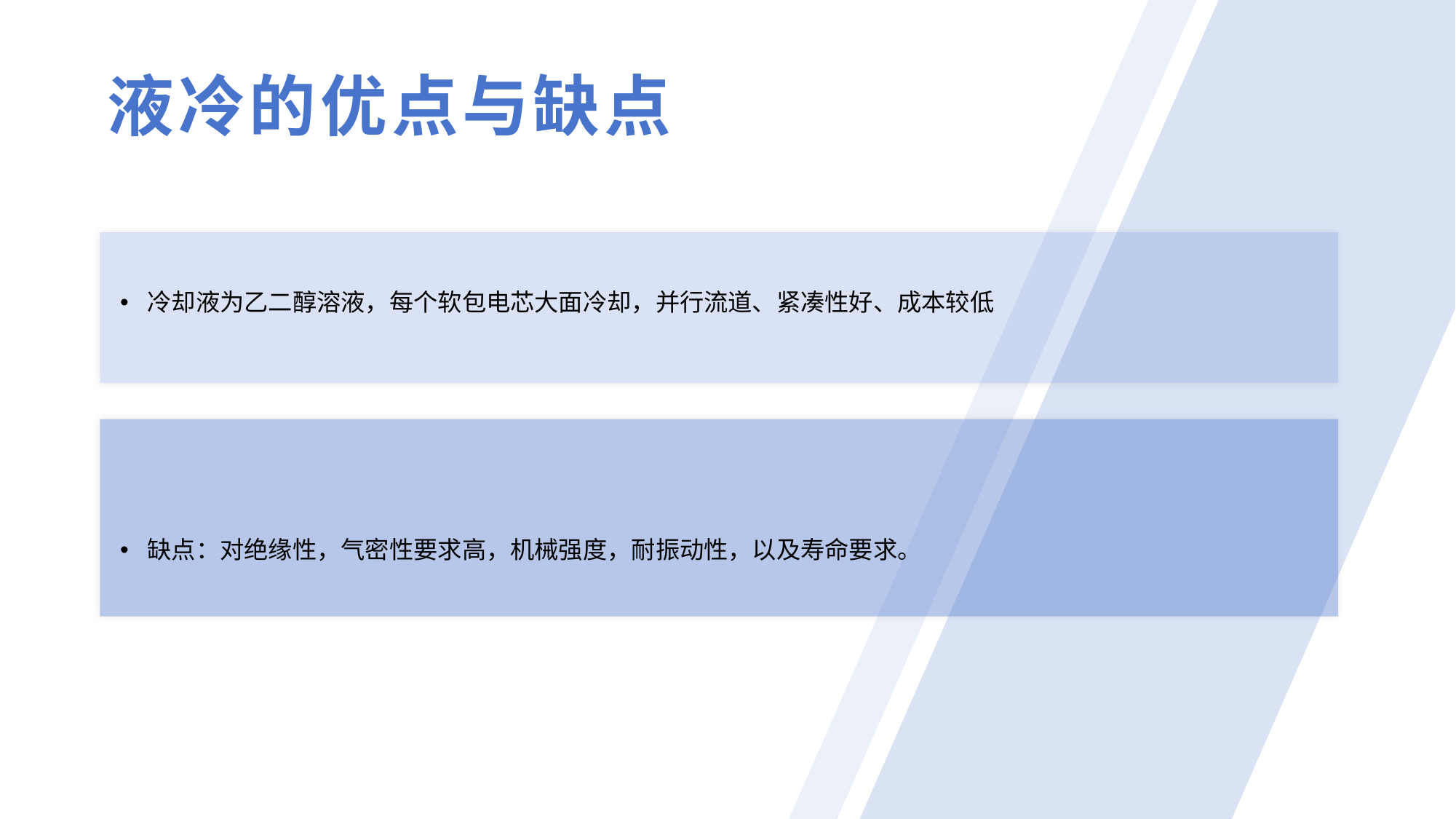

液冷的优点与缺点

冷却液为乙二醇溶液，每个软包电芯大面冷却，并行流道、紧凑性好、成本较低

缺点：对绝缘性，气密性要求高，机械强度，耐振动性，以及寿命要求。